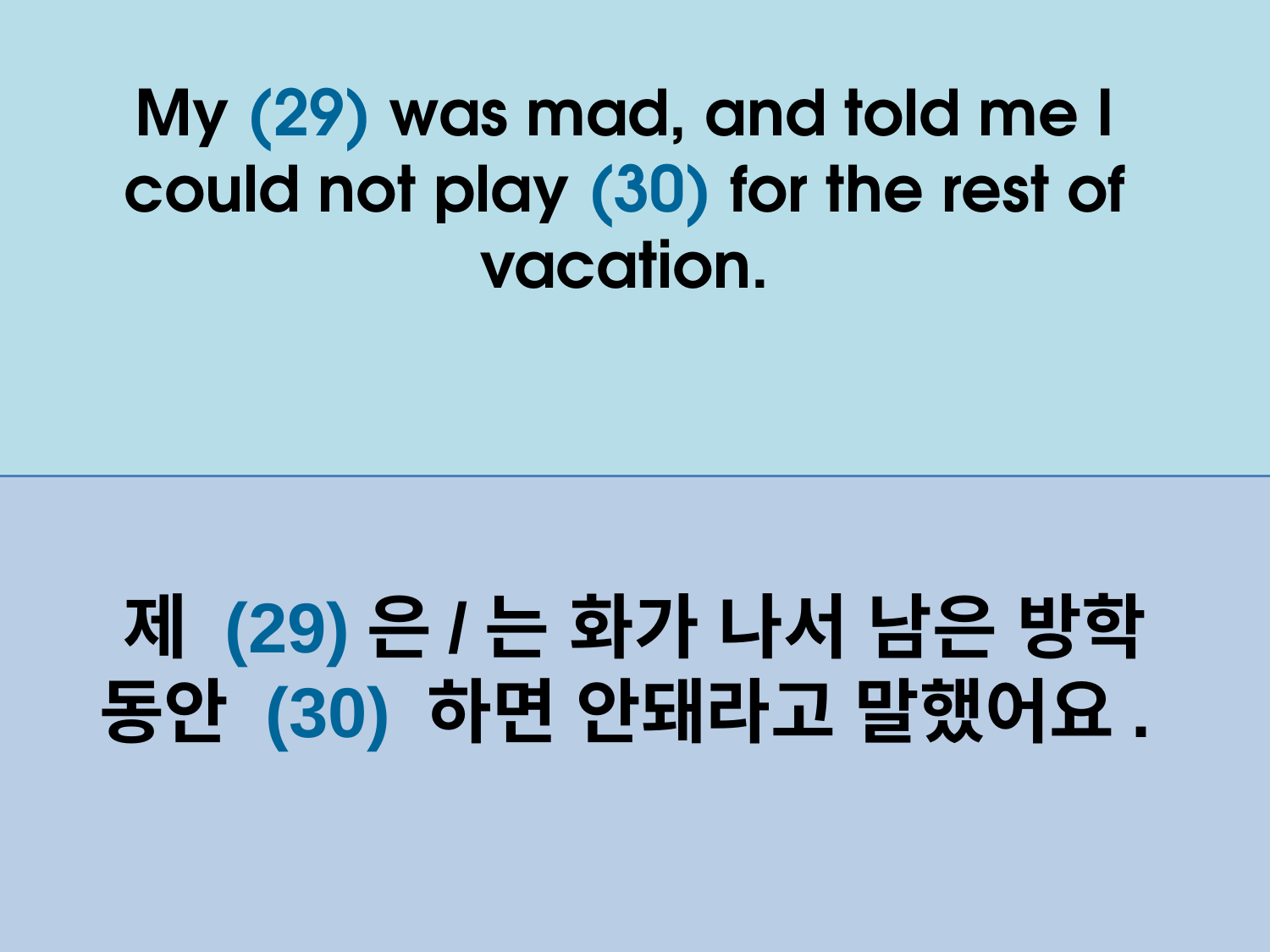

My (29) was mad, and told me I could not play (30) for the rest of vacation.

제 (29)은/는 화가 나서 남은 방학 동안 (30) 하면 안돼라고 말했어요.